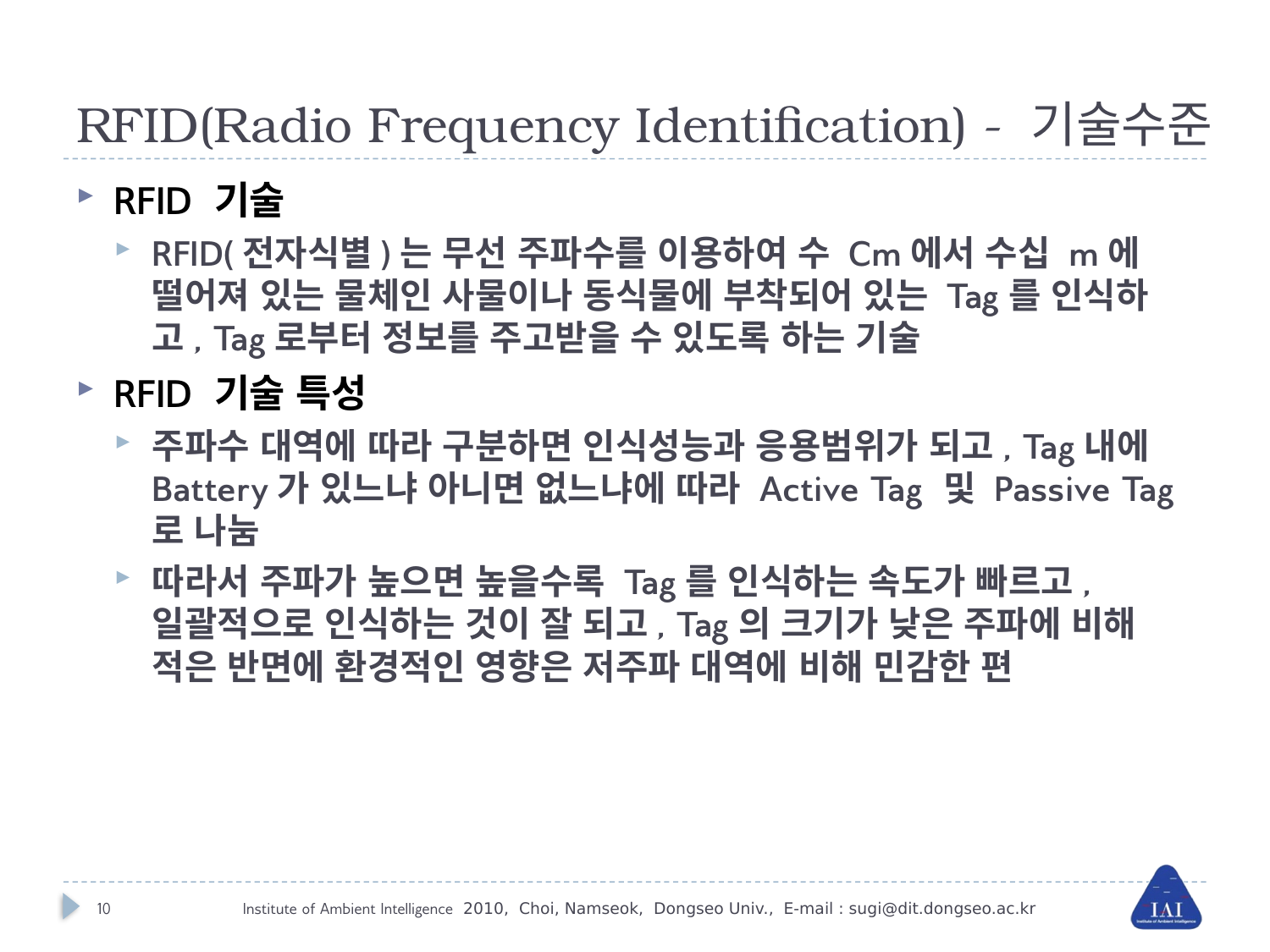

# RFID(Radio Frequency Identification) - 기술수준
RFID 기술
RFID(전자식별)는 무선 주파수를 이용하여 수 Cm에서 수십 m에 떨어져 있는 물체인 사물이나 동식물에 부착되어 있는 Tag를 인식하고, Tag로부터 정보를 주고받을 수 있도록 하는 기술
RFID 기술 특성
주파수 대역에 따라 구분하면 인식성능과 응용범위가 되고, Tag내에 Battery가 있느냐 아니면 없느냐에 따라 Active Tag 및 Passive Tag로 나눔
따라서 주파가 높으면 높을수록 Tag를 인식하는 속도가 빠르고, 일괄적으로 인식하는 것이 잘 되고, Tag의 크기가 낮은 주파에 비해 적은 반면에 환경적인 영향은 저주파 대역에 비해 민감한 편